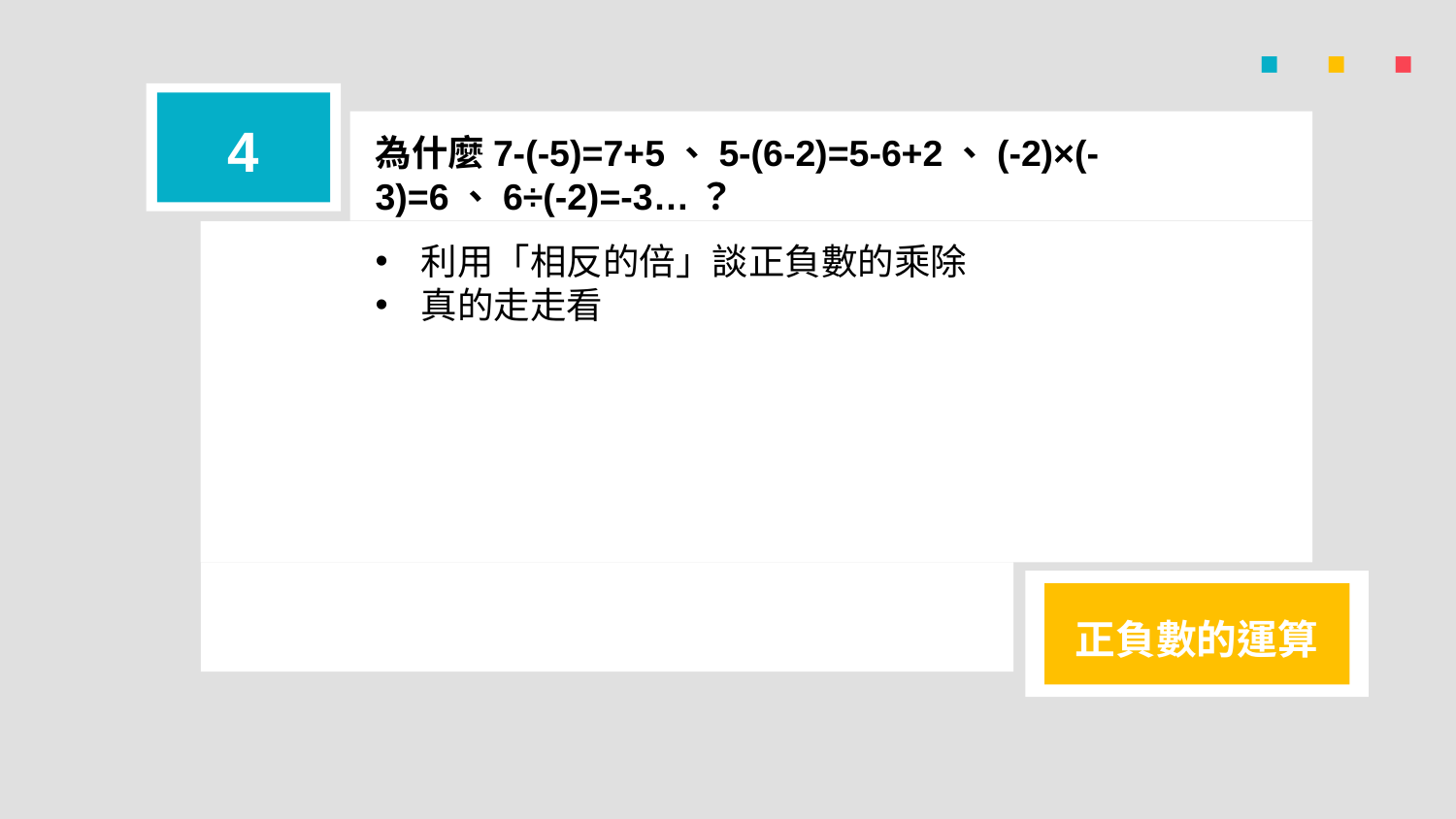

· · ·

4

為什麼7-(-5)=7+5、5-(6-2)=5-6+2、(-2)×(-3)=6、6÷(-2)=-3…？
利用「相反的倍」談正負數的乘除
真的走走看

正負數的運算